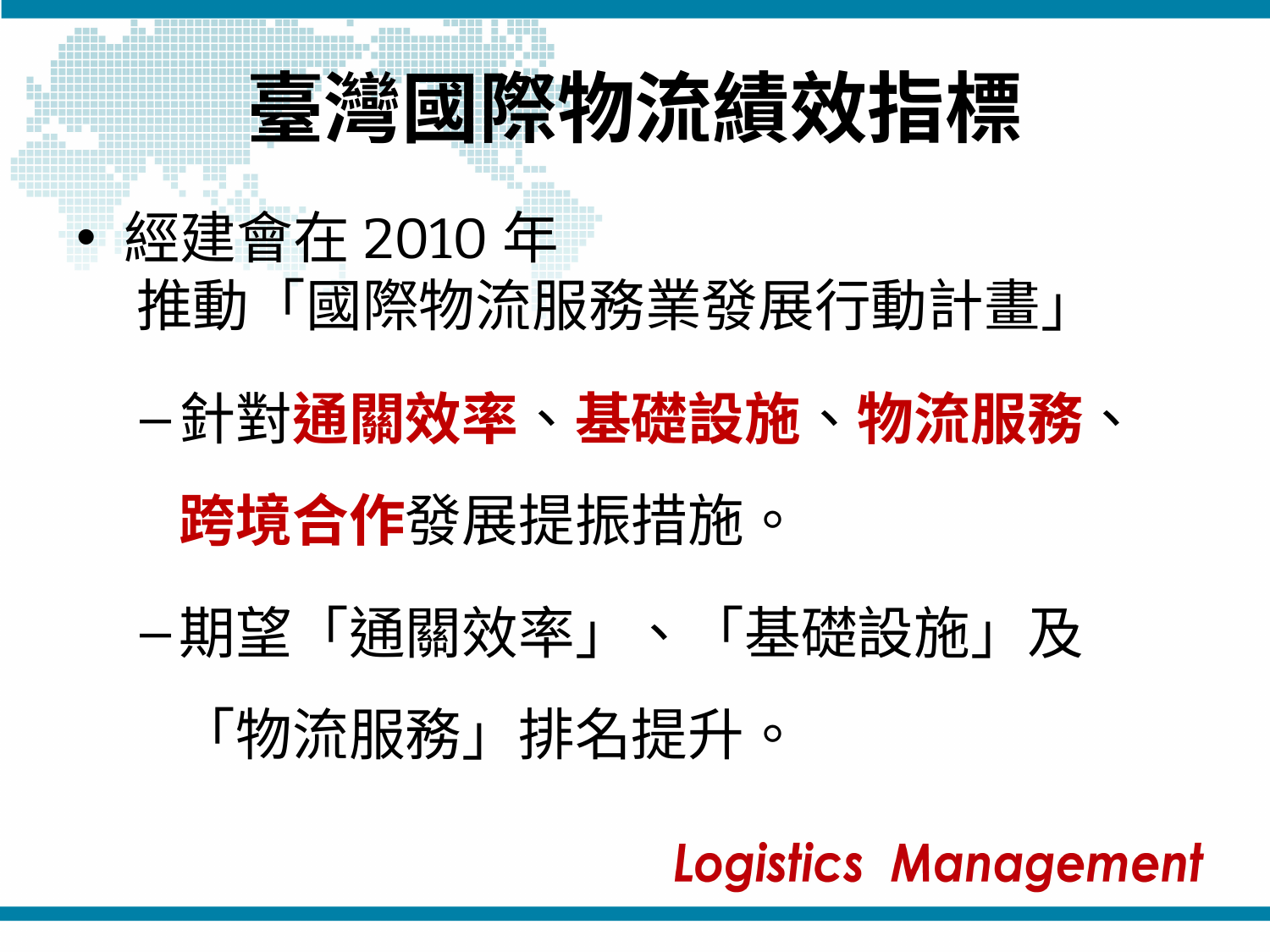

# 臺灣國際物流績效指標
經建會在2010年                                                   推動「國際物流服務業發展行動計畫」
針對通關效率、基礎設施、物流服務、跨境合作發展提振措施。
期望「通關效率」、「基礎設施」及「物流服務」排名提升。